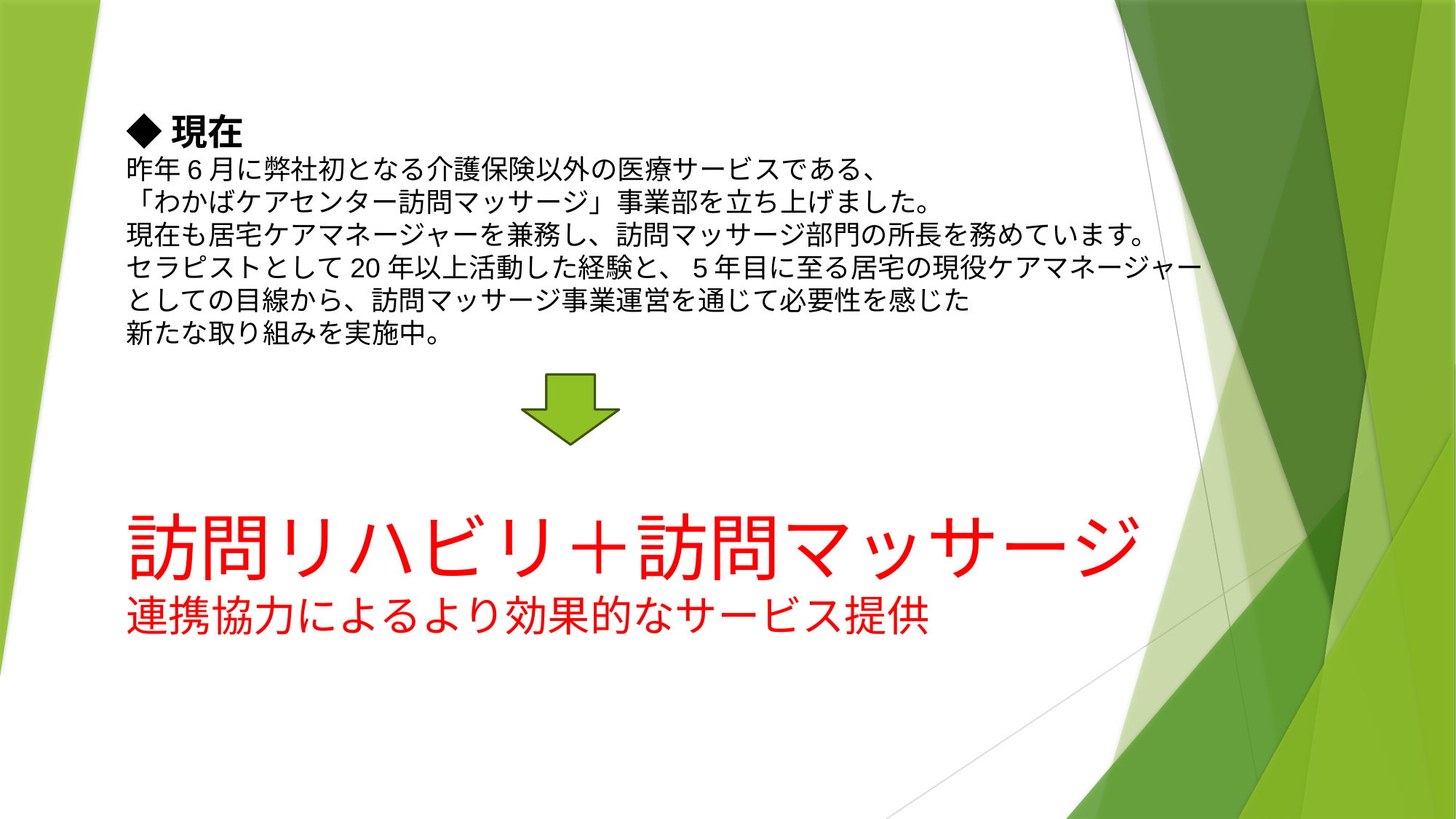

◆現在
昨年6月に弊社初となる介護保険以外の医療サービスである、
「わかばケアセンター訪問マッサージ」事業部を立ち上げました。
現在も居宅ケアマネージャーを兼務し、訪問マッサージ部門の所長を務めています。
セラピストとして20年以上活動した経験と、5年目に至る居宅の現役ケアマネージャー
としての目線から、訪問マッサージ事業運営を通じて必要性を感じた
新たな取り組みを実施中。

訪問リハビリ＋訪問マッサージ
連携協力によるより効果的なサービス提供